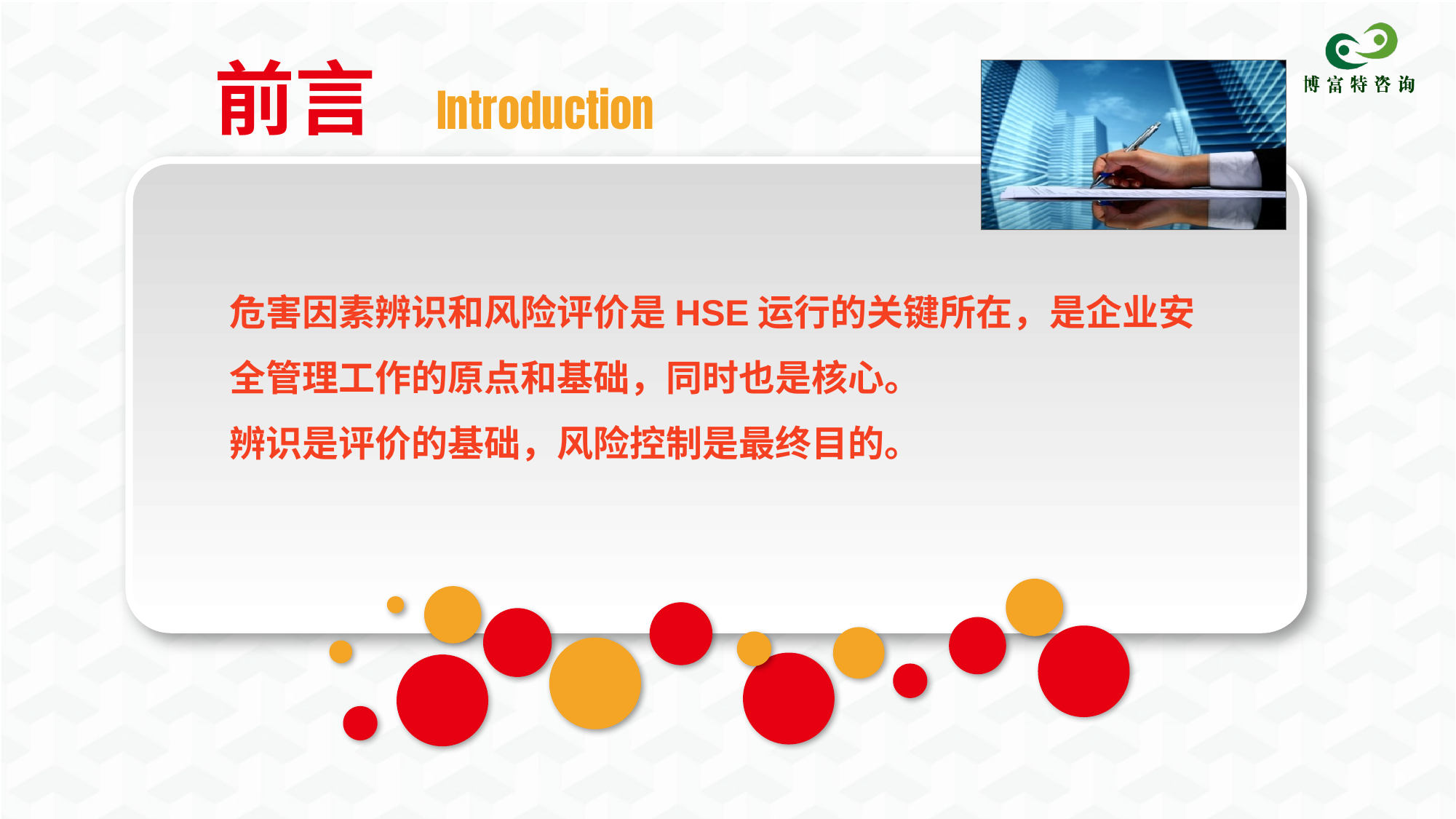

前言

Introduction

危害因素辨识和风险评价是HSE运行的关键所在，是企业安全管理工作的原点和基础，同时也是核心。
辨识是评价的基础，风险控制是最终目的。